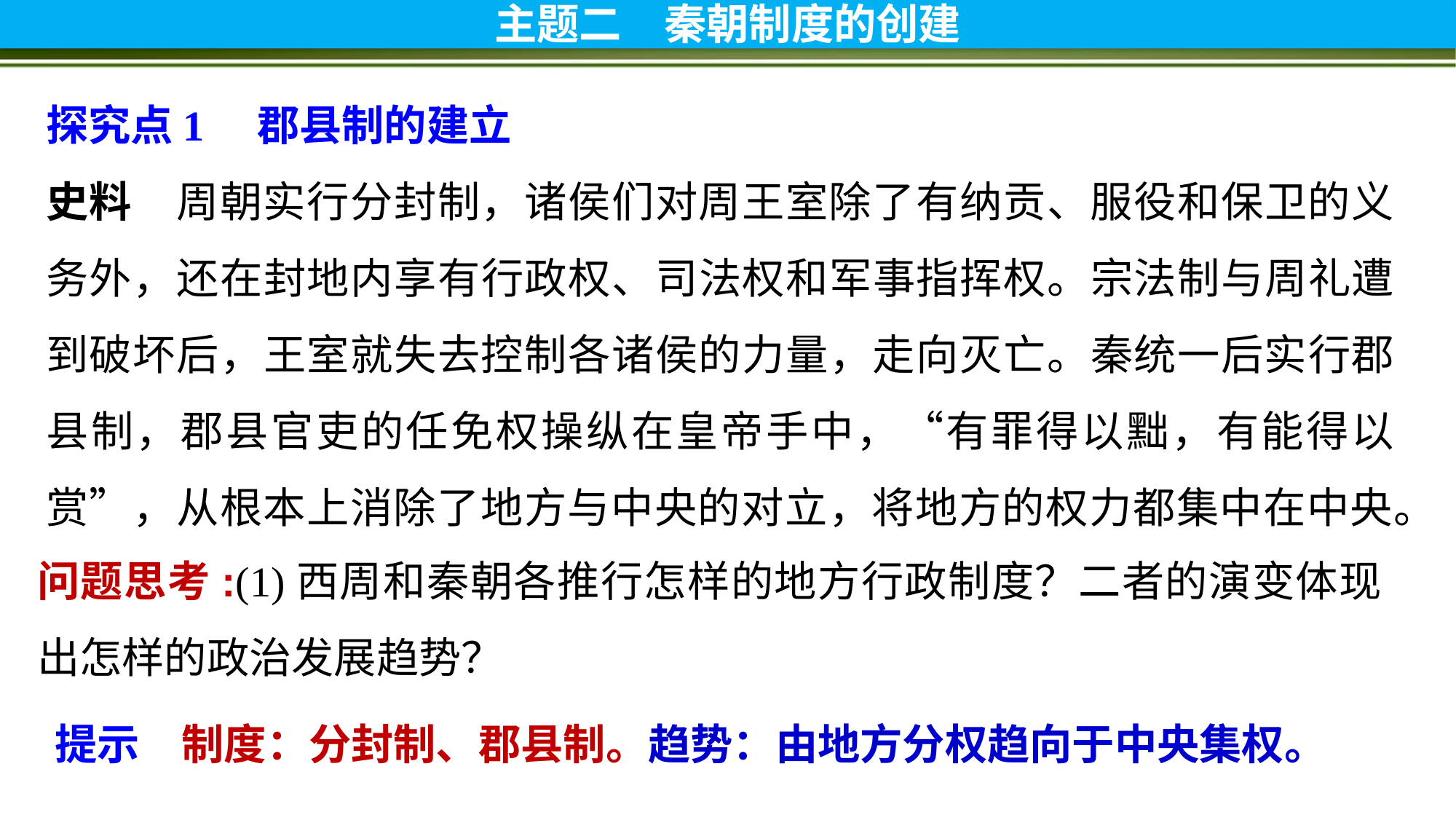

主题二　秦朝制度的创建
探究点1　郡县制的建立
史料　周朝实行分封制，诸侯们对周王室除了有纳贡、服役和保卫的义务外，还在封地内享有行政权、司法权和军事指挥权。宗法制与周礼遭到破坏后，王室就失去控制各诸侯的力量，走向灭亡。秦统一后实行郡县制，郡县官吏的任免权操纵在皇帝手中，“有罪得以黜，有能得以赏”，从根本上消除了地方与中央的对立，将地方的权力都集中在中央。
问题思考:(1)西周和秦朝各推行怎样的地方行政制度？二者的演变体现出怎样的政治发展趋势？
提示　制度：分封制、郡县制。趋势：由地方分权趋向于中央集权。